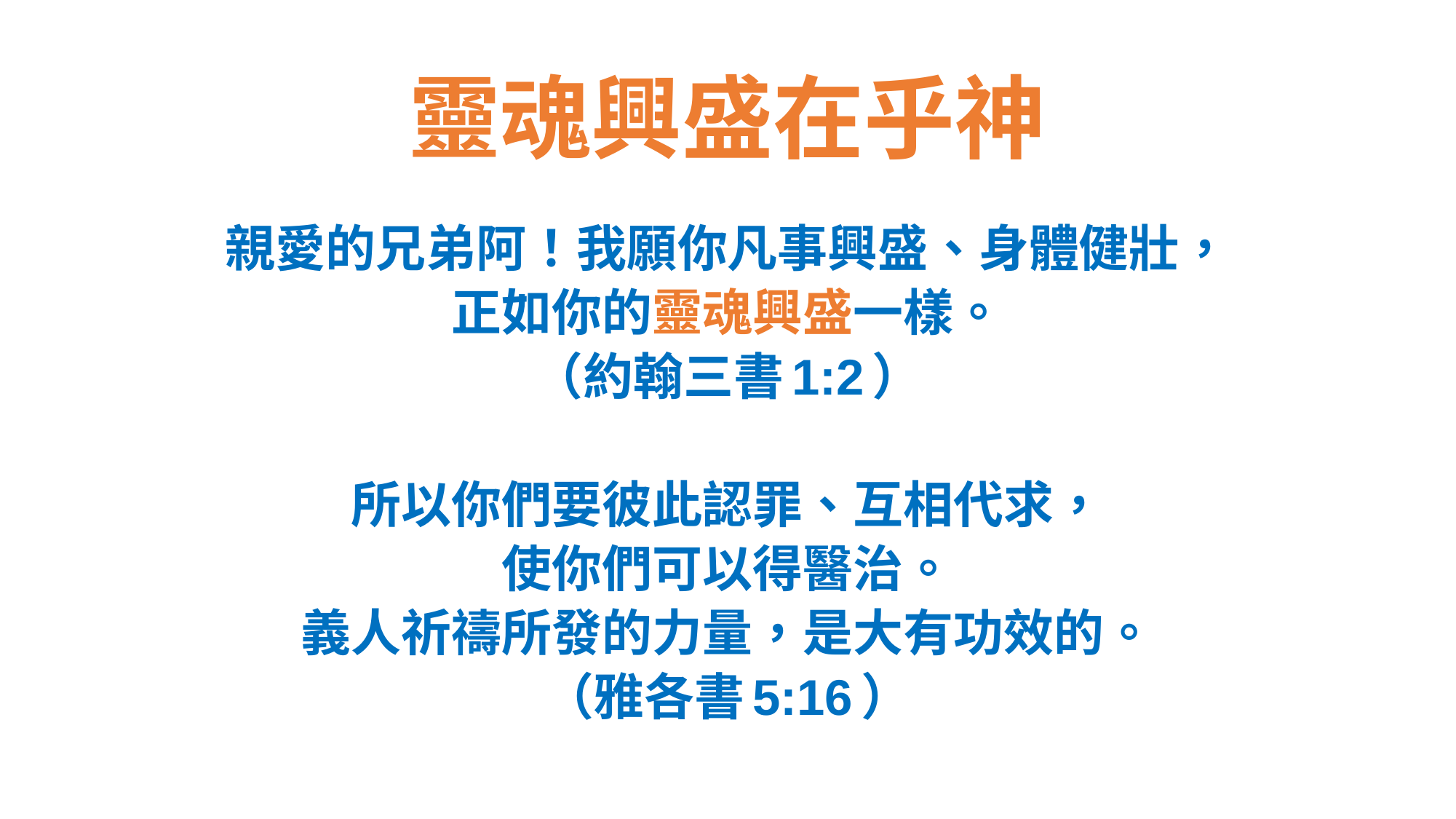

# 靈魂興盛在乎神
親愛的兄弟阿！我願你凡事興盛、身體健壯，
正如你的靈魂興盛一樣。
（約翰三書1:2）

所以你們要彼此認罪、互相代求，
使你們可以得醫治。
義人祈禱所發的力量，是大有功效的。
（雅各書5:16）